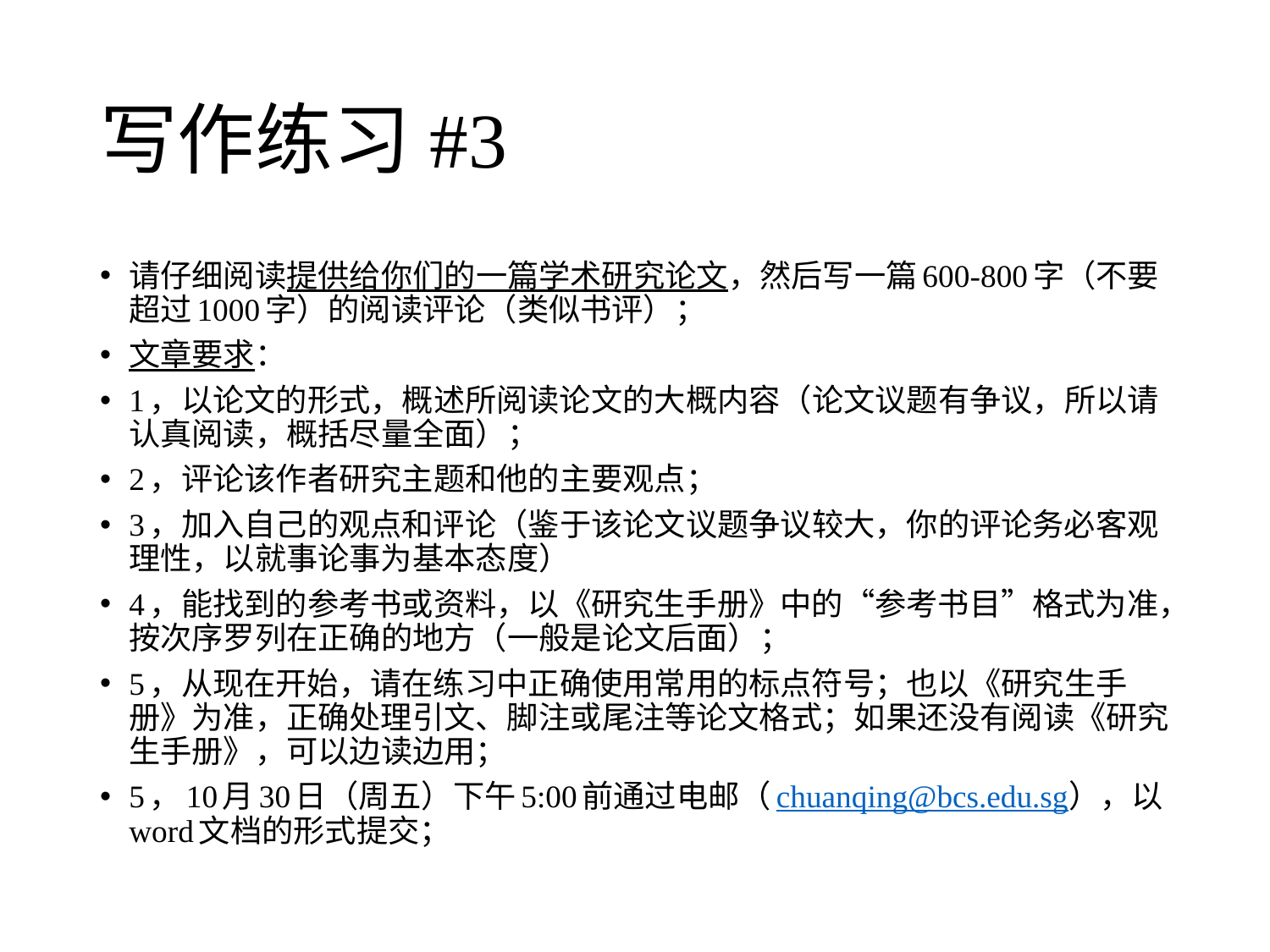

# 写作练习#3
请仔细阅读提供给你们的一篇学术研究论文，然后写一篇600-800字（不要超过1000字）的阅读评论（类似书评）；
文章要求：
1，以论文的形式，概述所阅读论文的大概内容（论文议题有争议，所以请认真阅读，概括尽量全面）；
2，评论该作者研究主题和他的主要观点；
3，加入自己的观点和评论（鉴于该论文议题争议较大，你的评论务必客观理性，以就事论事为基本态度）
4，能找到的参考书或资料，以《研究生手册》中的“参考书目”格式为准，按次序罗列在正确的地方（一般是论文后面）；
5，从现在开始，请在练习中正确使用常用的标点符号；也以《研究生手册》为准，正确处理引文、脚注或尾注等论文格式；如果还没有阅读《研究生手册》，可以边读边用；
5，10月30日（周五）下午5:00前通过电邮（chuanqing@bcs.edu.sg），以word文档的形式提交；